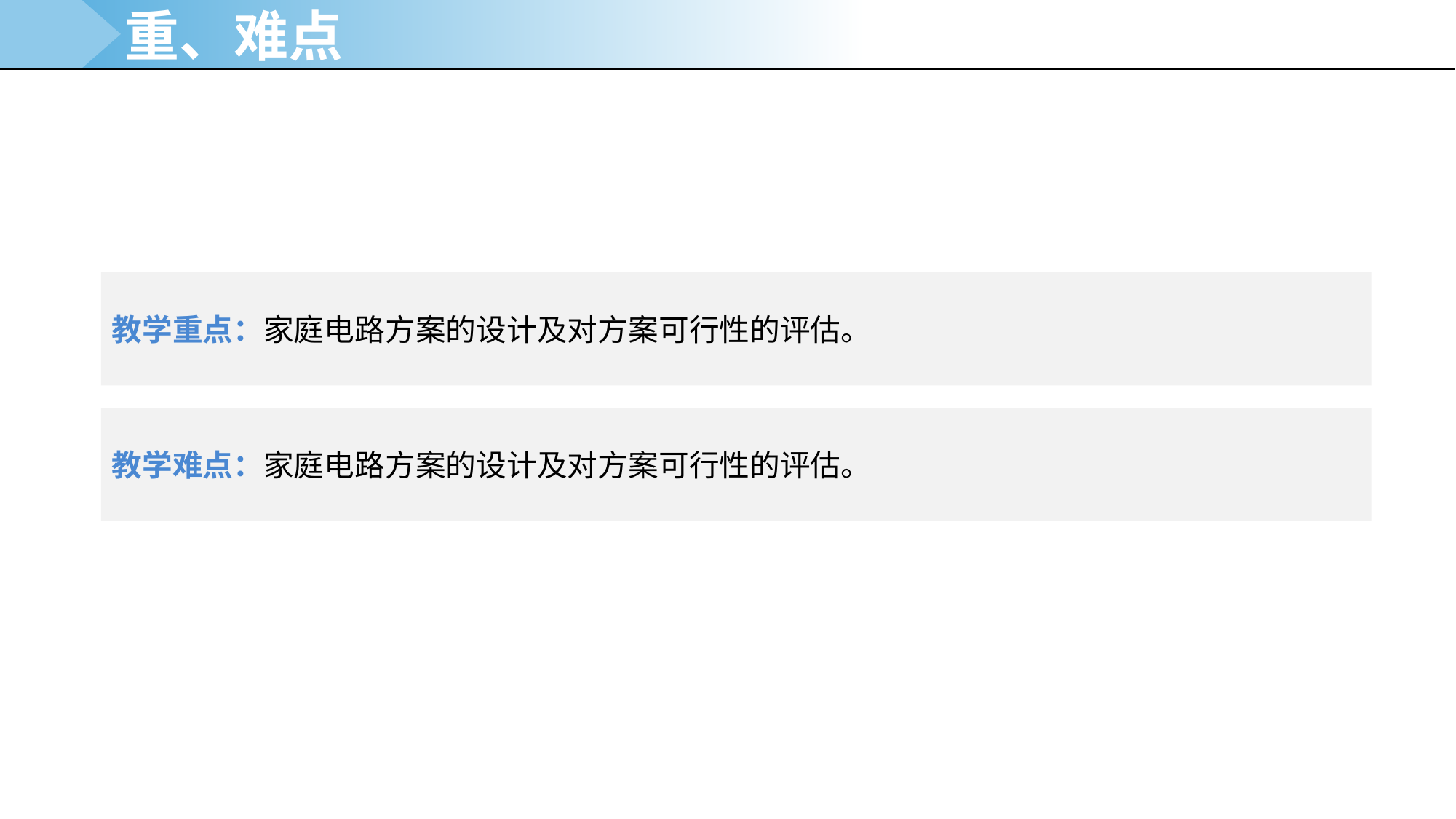

重、难点

教学重点：家庭电路方案的设计及对方案可行性的评估。
教学难点：家庭电路方案的设计及对方案可行性的评估。